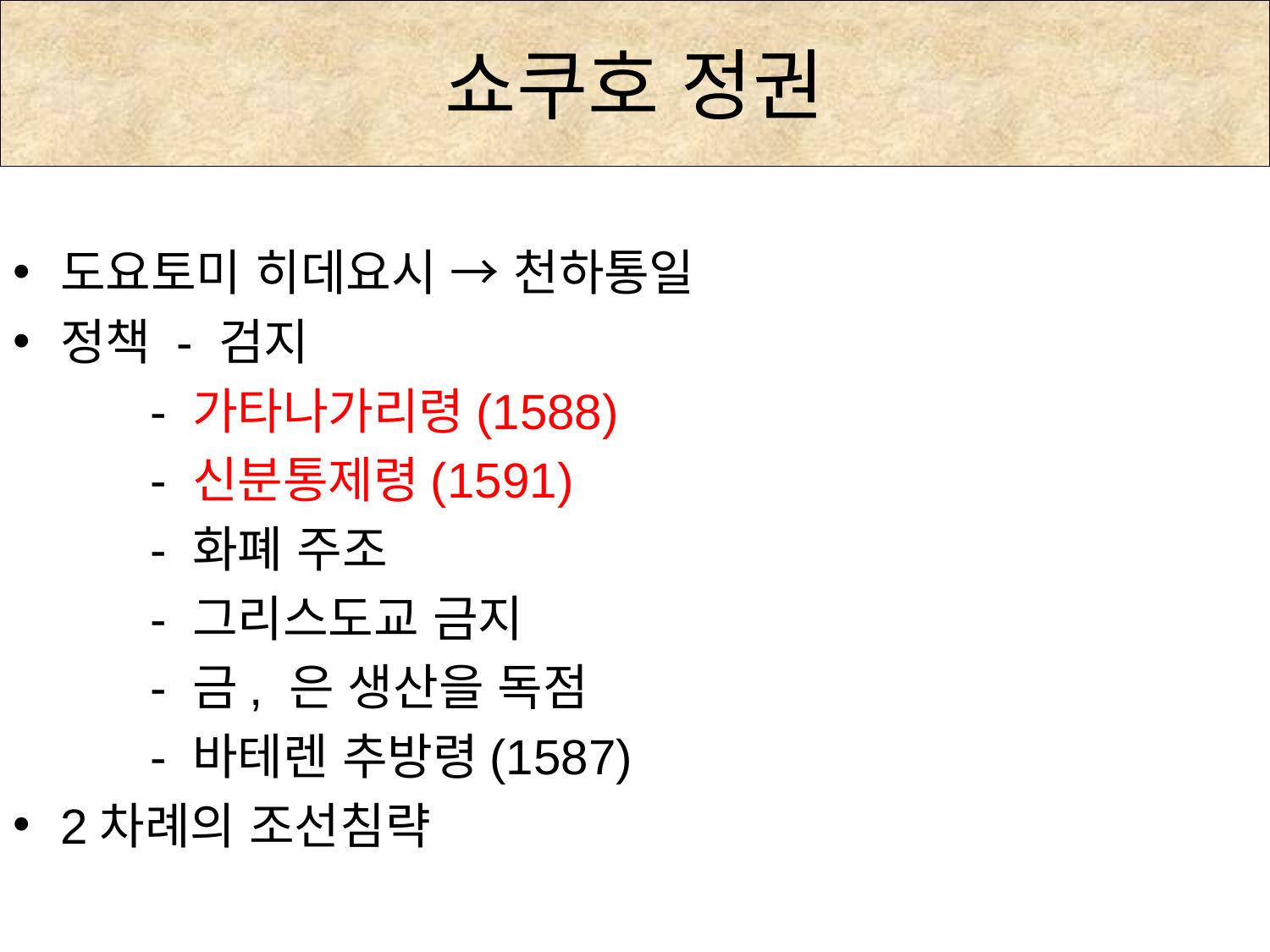

쇼쿠호 정권

도요토미 히데요시 → 천하통일
정책 - 검지
          - 가타나가리령(1588)
          - 신분통제령(1591)
          - 화폐 주조
          - 그리스도교 금지
          - 금, 은 생산을 독점
          - 바테렌 추방령(1587)
2차례의 조선침략